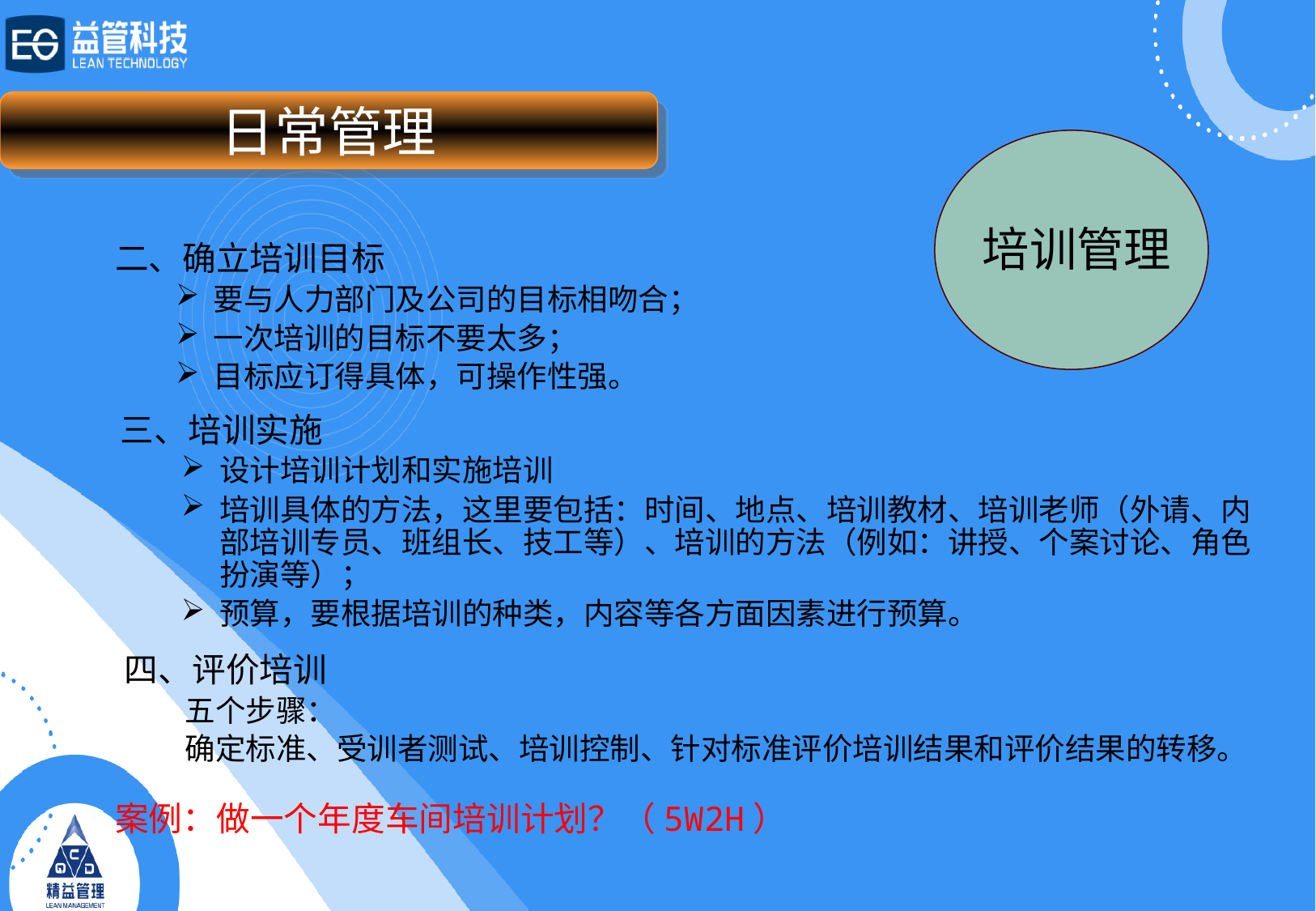

日常管理

培训管理
二、确立培训目标
要与人力部门及公司的目标相吻合；
一次培训的目标不要太多；
目标应订得具体，可操作性强。

三、培训实施
设计培训计划和实施培训
培训具体的方法，这里要包括：时间、地点、培训教材、培训老师（外请、内部培训专员、班组长、技工等）、培训的方法（例如：讲授、个案讨论、角色扮演等）；
预算，要根据培训的种类，内容等各方面因素进行预算。
四、评价培训
五个步骤：
确定标准、受训者测试、培训控制、针对标准评价培训结果和评价结果的转移。

案例：做一个年度车间培训计划？（5W2H）